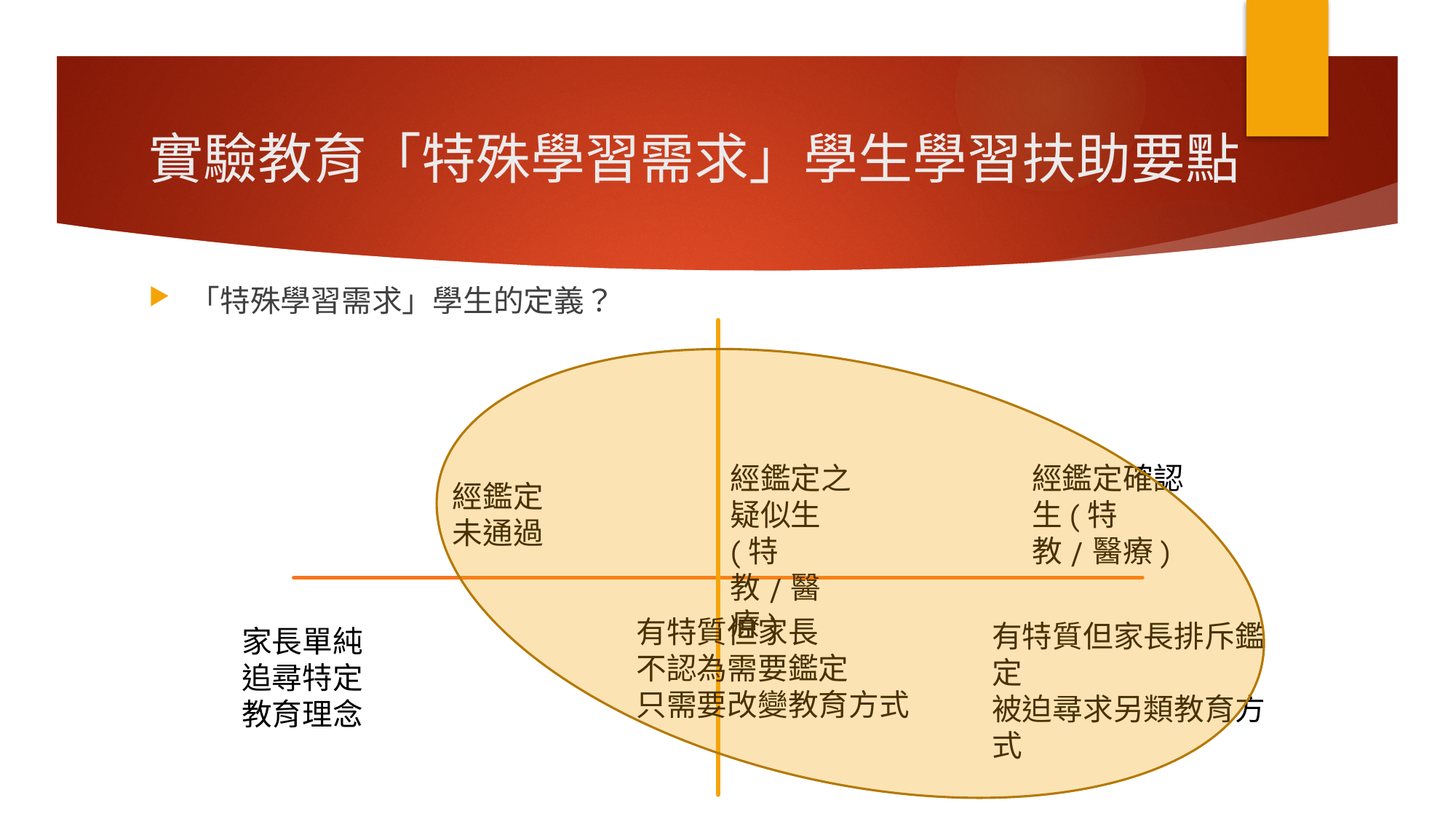

# 實驗教育「特殊學習需求」學生學習扶助要點
「特殊學習需求」學生的定義？
經鑑定之疑似生(特教/醫療)
經鑑定確認生(特教/醫療)
經鑑定未通過
有特質但家長
不認為需要鑑定
只需要改變教育方式
有特質但家長排斥鑑定
被迫尋求另類教育方式
家長單純追尋特定教育理念